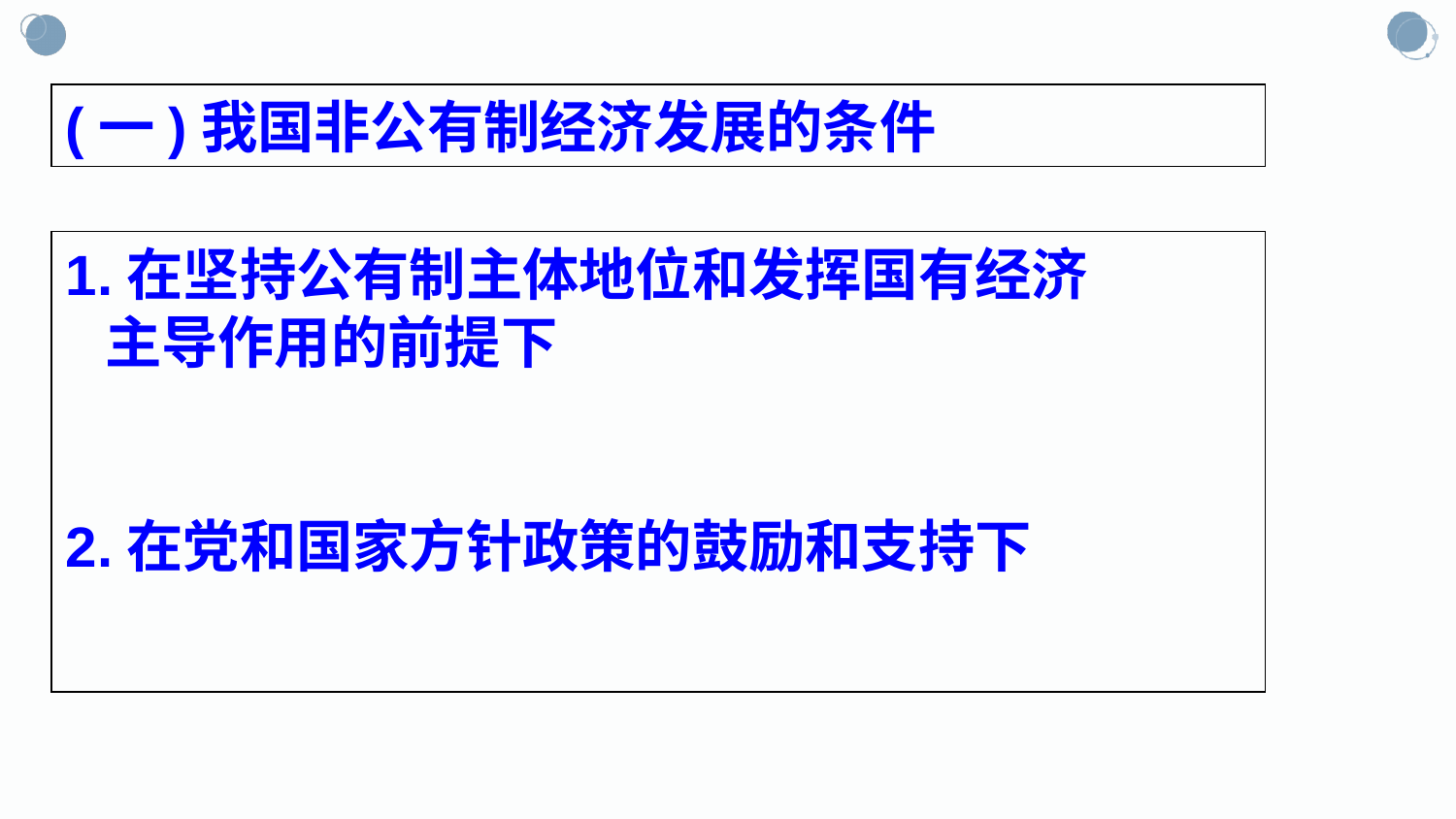

(一)我国非公有制经济发展的条件
1.在坚持公有制主体地位和发挥国有经济
  主导作用的前提下

2.在党和国家方针政策的鼓励和支持下